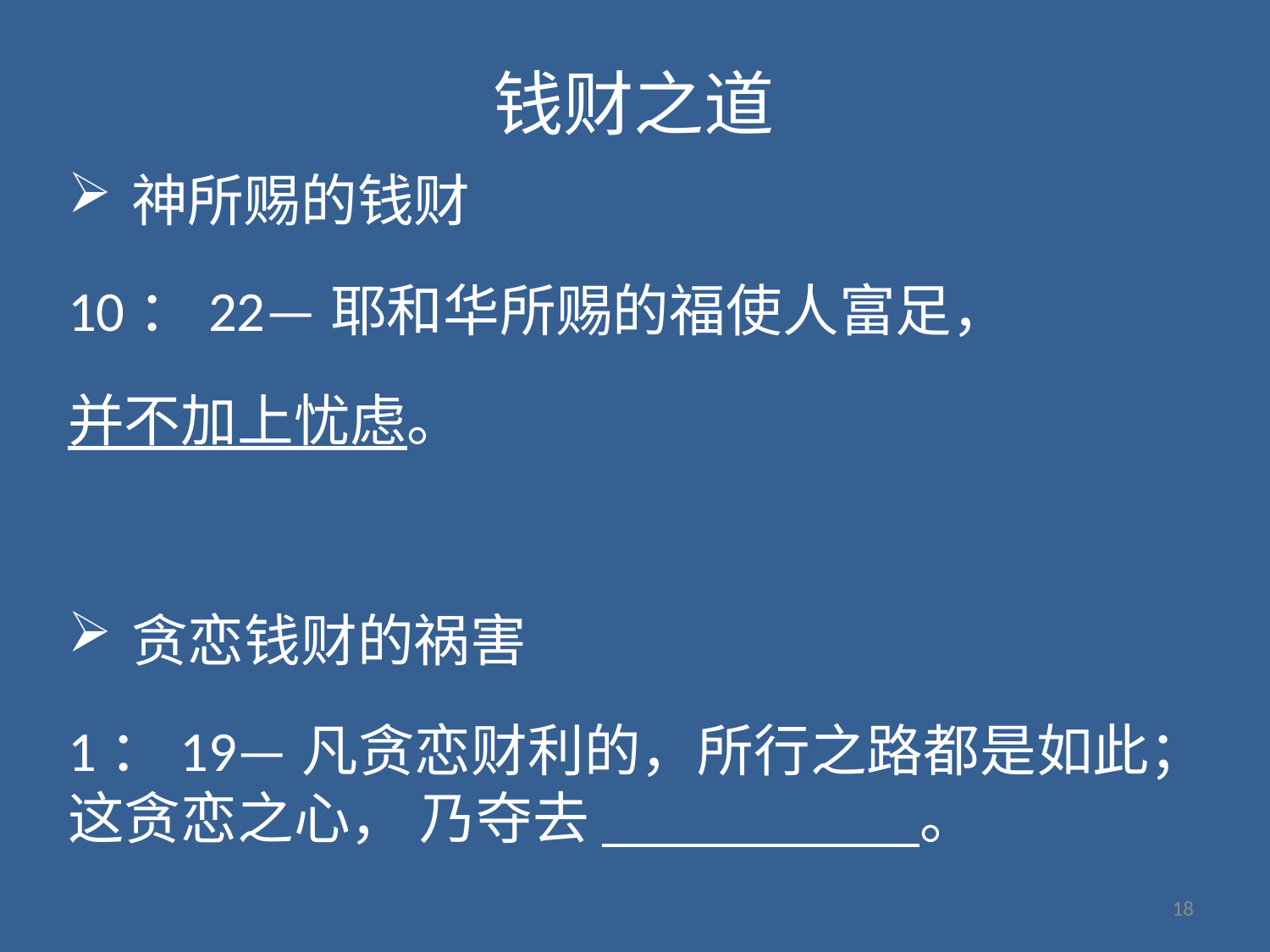

钱财之道
神所赐的钱财
10：22—耶和华所赐的福使人富足，
并不加上忧虑。

贪恋钱财的祸害
1：19—凡贪恋财利的，所行之路都是如此；这贪恋之心， 乃夺去                          。
18